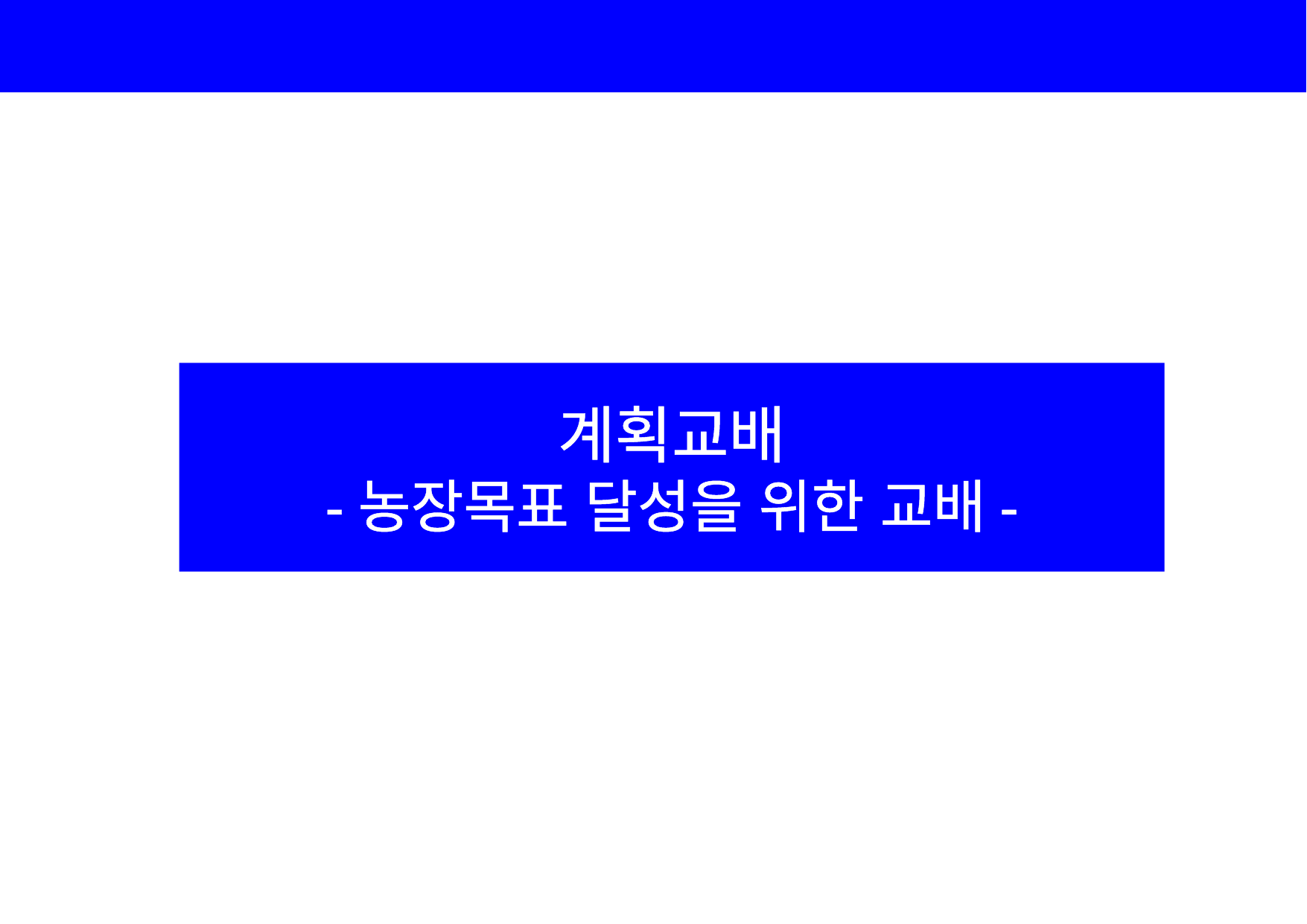

|  |
| --- |

계획교배
-농장목표 달성을 위한 교배-